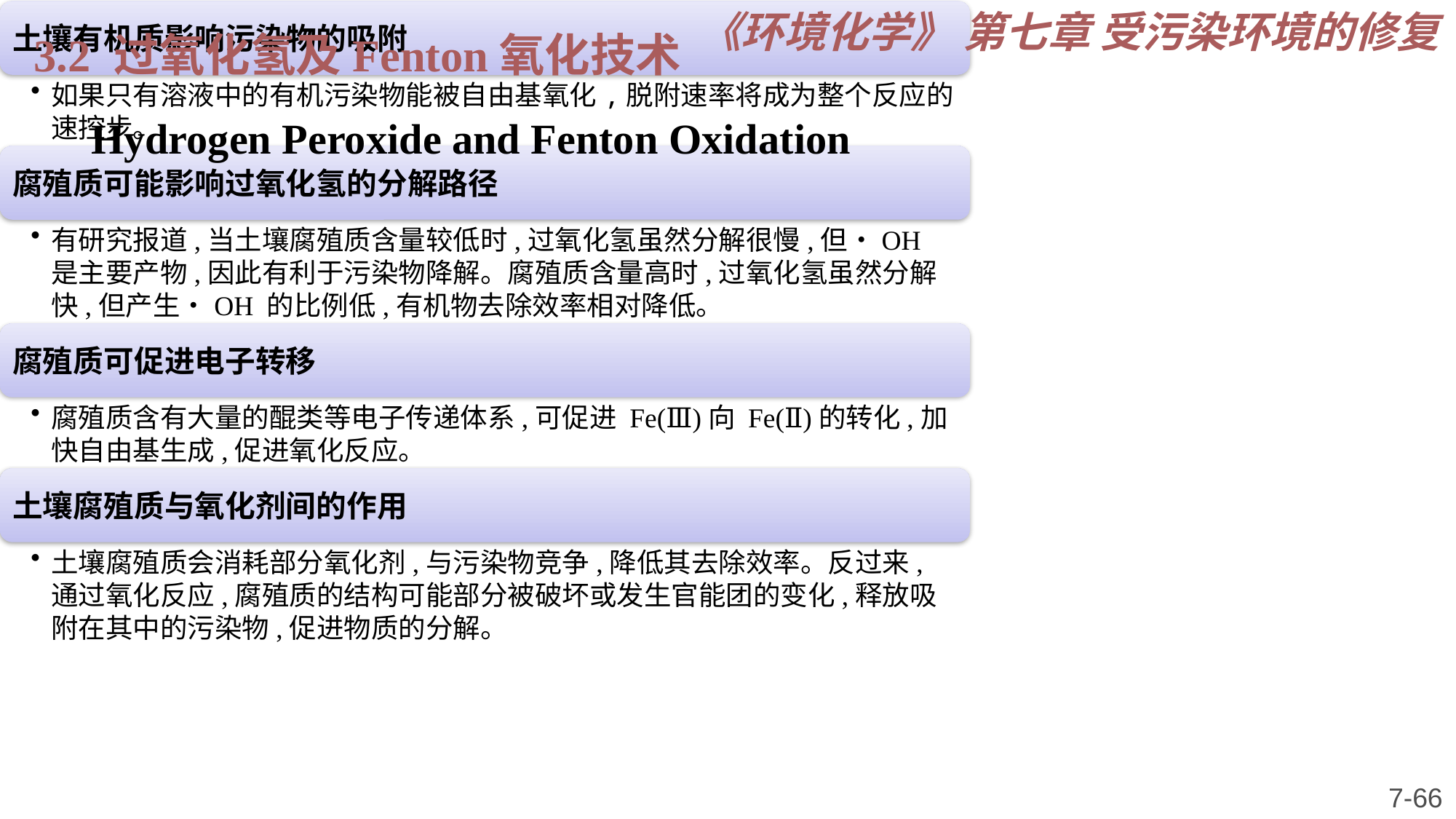

《环境化学》 第七章 受污染环境的修复
3.2 过氧化氢及Fenton氧化技术
     Hydrogen Peroxide and Fenton Oxidation
土壤有机质影响污染物的吸附
如果只有溶液中的有机污染物能被自由基氧化,脱附速率将成为整个反应的速控步。
腐殖质可能影响过氧化氢的分解路径
有研究报道,当土壤腐殖质含量较低时,过氧化氢虽然分解很慢,但•OH 是主要产物,因此有利于污染物降解。腐殖质含量高时,过氧化氢虽然分解快,但产生•OH 的比例低,有机物去除效率相对降低。
腐殖质可促进电子转移
腐殖质含有大量的醌类等电子传递体系,可促进 Fe(Ⅲ)向 Fe(Ⅱ)的转化,加快自由基生成,促进氧化反应。
土壤腐殖质与氧化剂间的作用
土壤腐殖质会消耗部分氧化剂,与污染物竞争,降低其去除效率。反过来,通过氧化反应,腐殖质的结构可能部分被破坏或发生官能团的变化,释放吸附在其中的污染物,促进物质的分解。
7-66